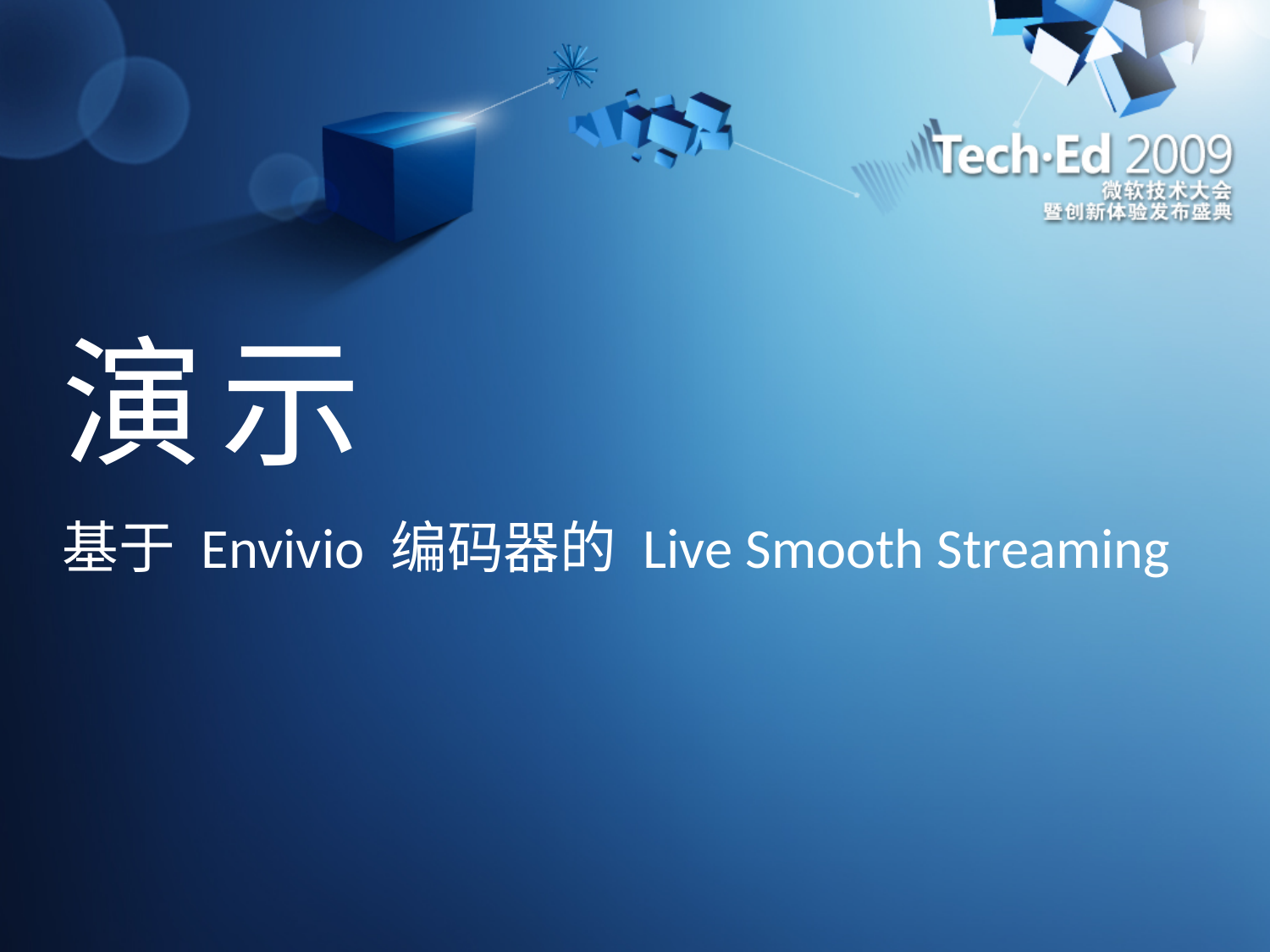

# 演示
基于 Envivio 编码器的 Live Smooth Streaming